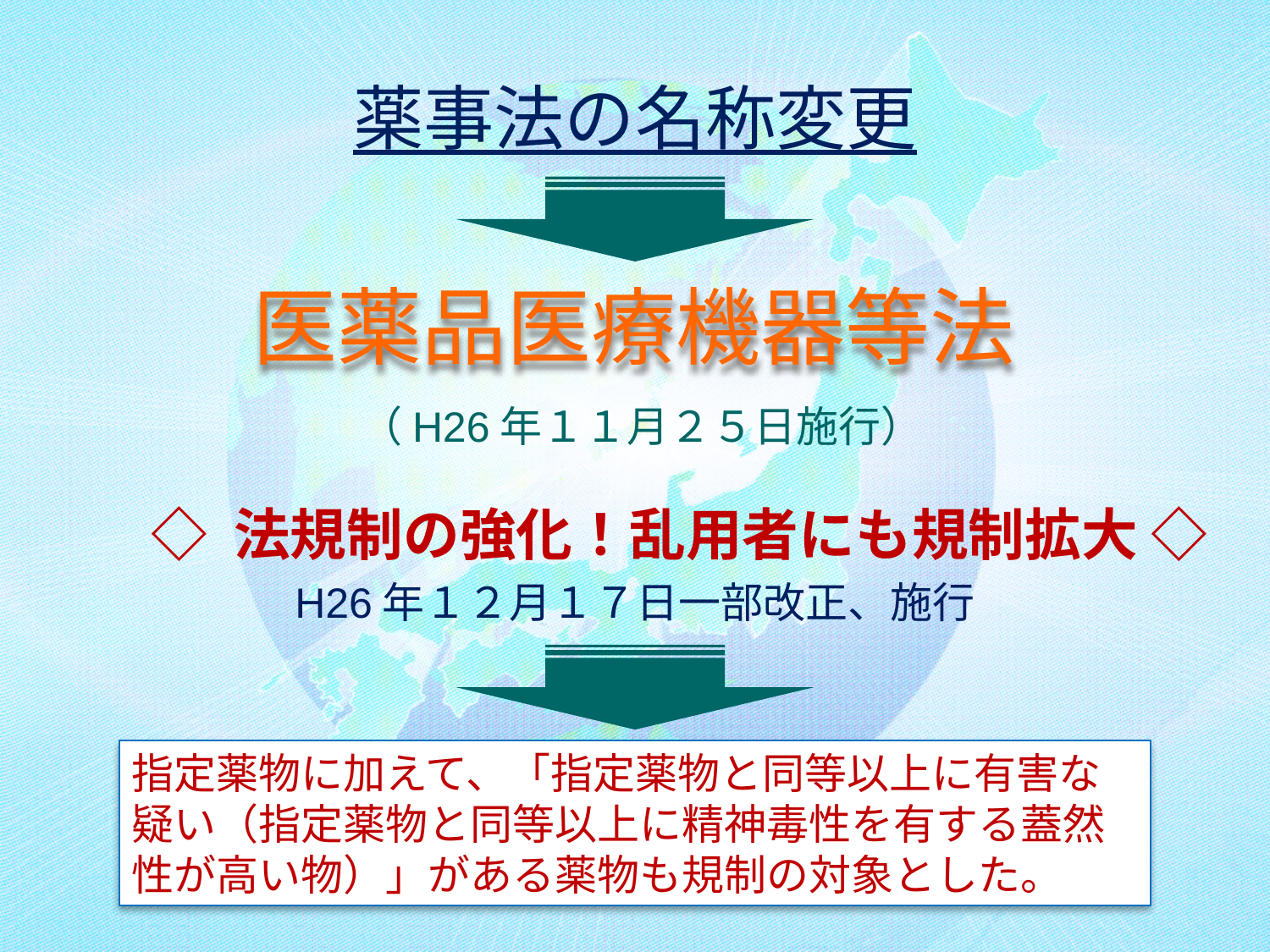

# 薬事法の名称変更
医薬品医療機器等法
（H26年１１月２５日施行）
◇ 法規制の強化！乱用者にも規制拡大 ◇

H26年１２月１７日一部改正、施行
指定薬物に加えて、「指定薬物と同等以上に有害な疑い（指定薬物と同等以上に精神毒性を有する蓋然性が高い物）」がある薬物も規制の対象とした。